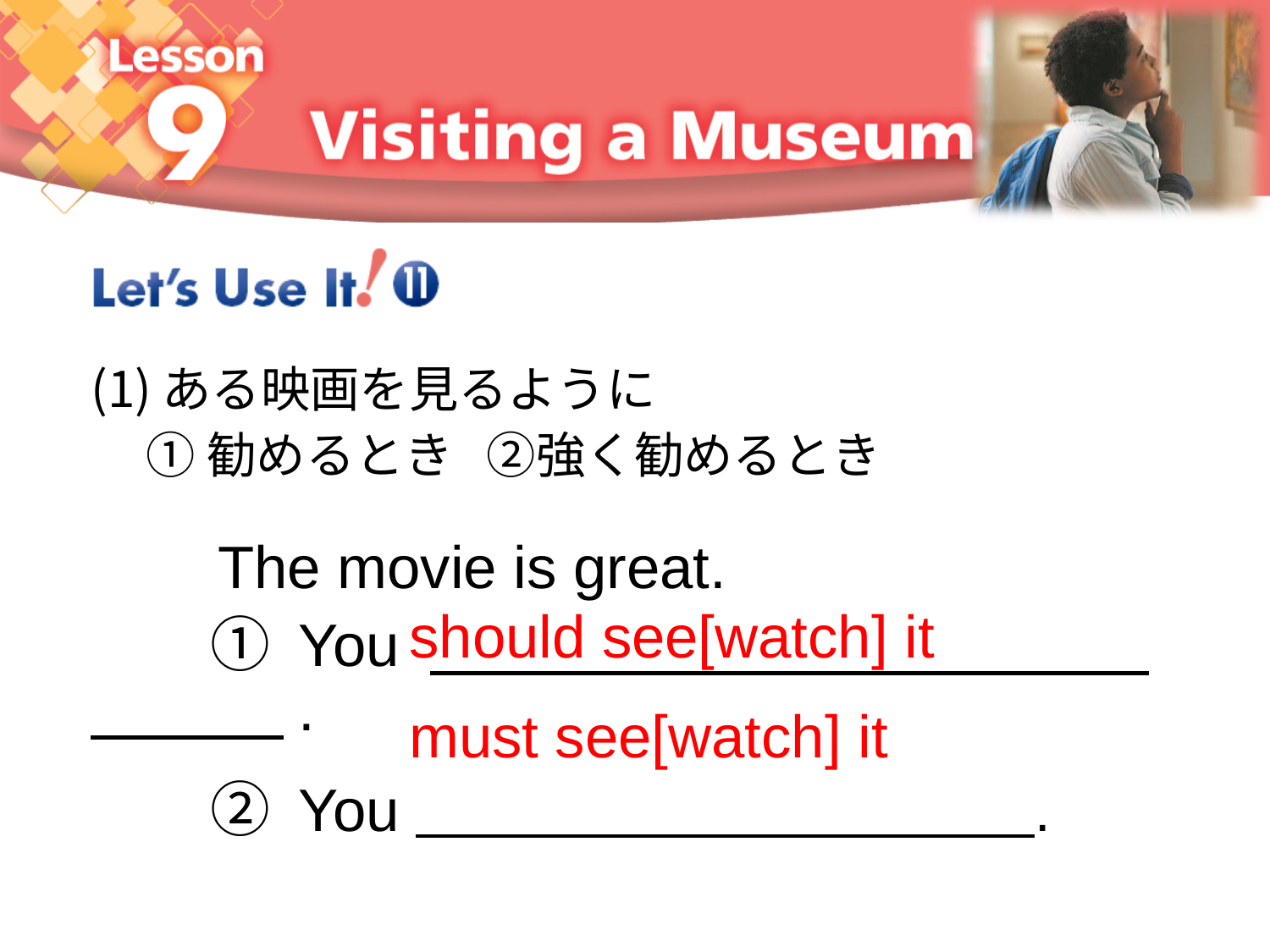

ある映画を見るように
     ①勧めるとき   ②強く勧めるとき
　　The movie is great.
　　① You 　　　　　　　　　　　　　　　 .
　　② You                                      .

should see[watch] it
must see[watch] it